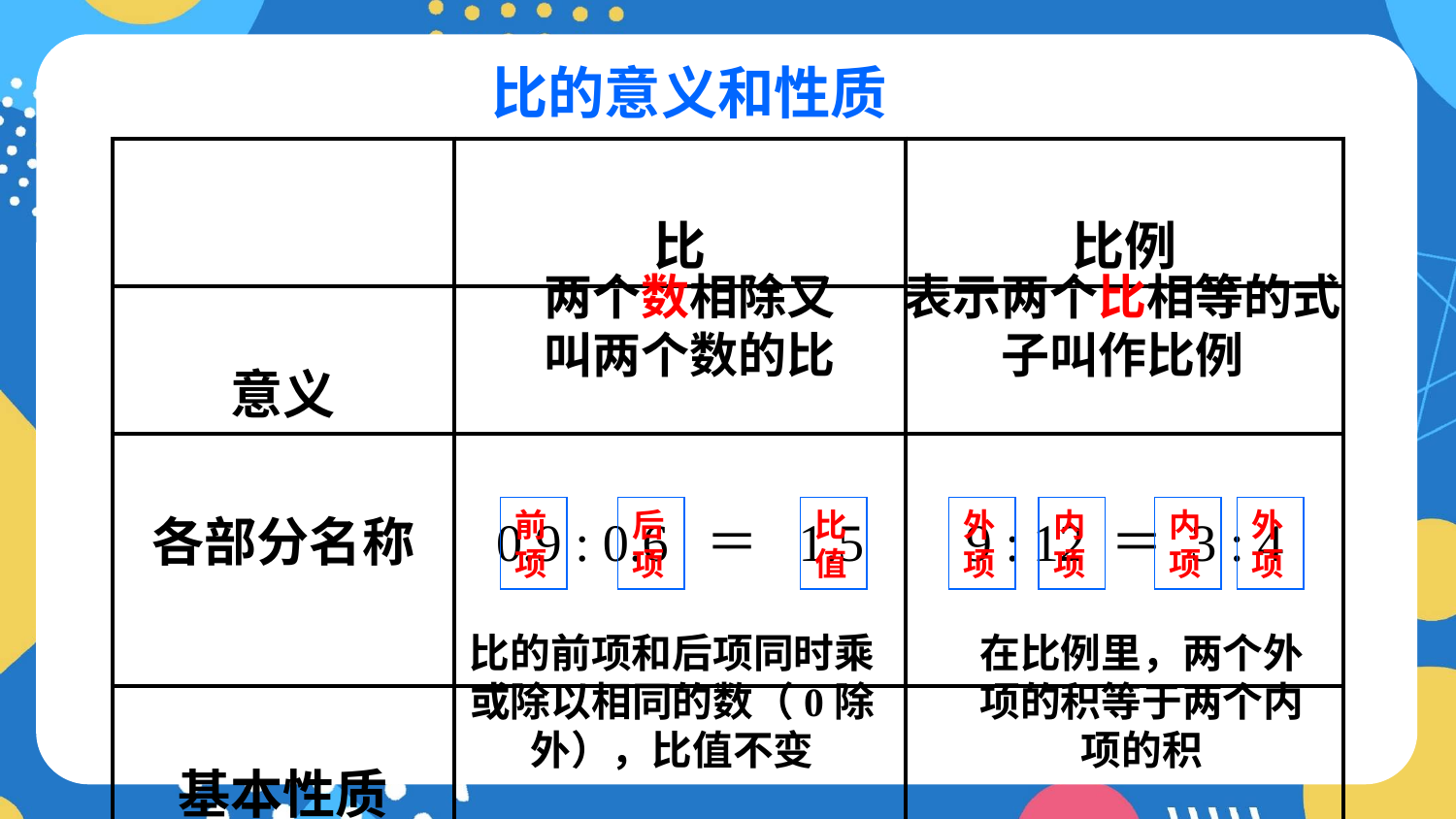

比的意义和性质
|  | 比 | 比例 |
| --- | --- | --- |
| 意义 |  |  |
| 各部分名称 | 0.9 : 0.6 ＝ 1.5 | 9 : 12 ＝ 3 : 4 |
| 基本性质 |  |  |
两个数相除又叫两个数的比
表示两个比相等的式子叫作比例
前项
后项
比值
外项
内项
内项
外项
比的前项和后项同时乘或除以相同的数（0除外），比值不变
在比例里，两个外项的积等于两个内项的积